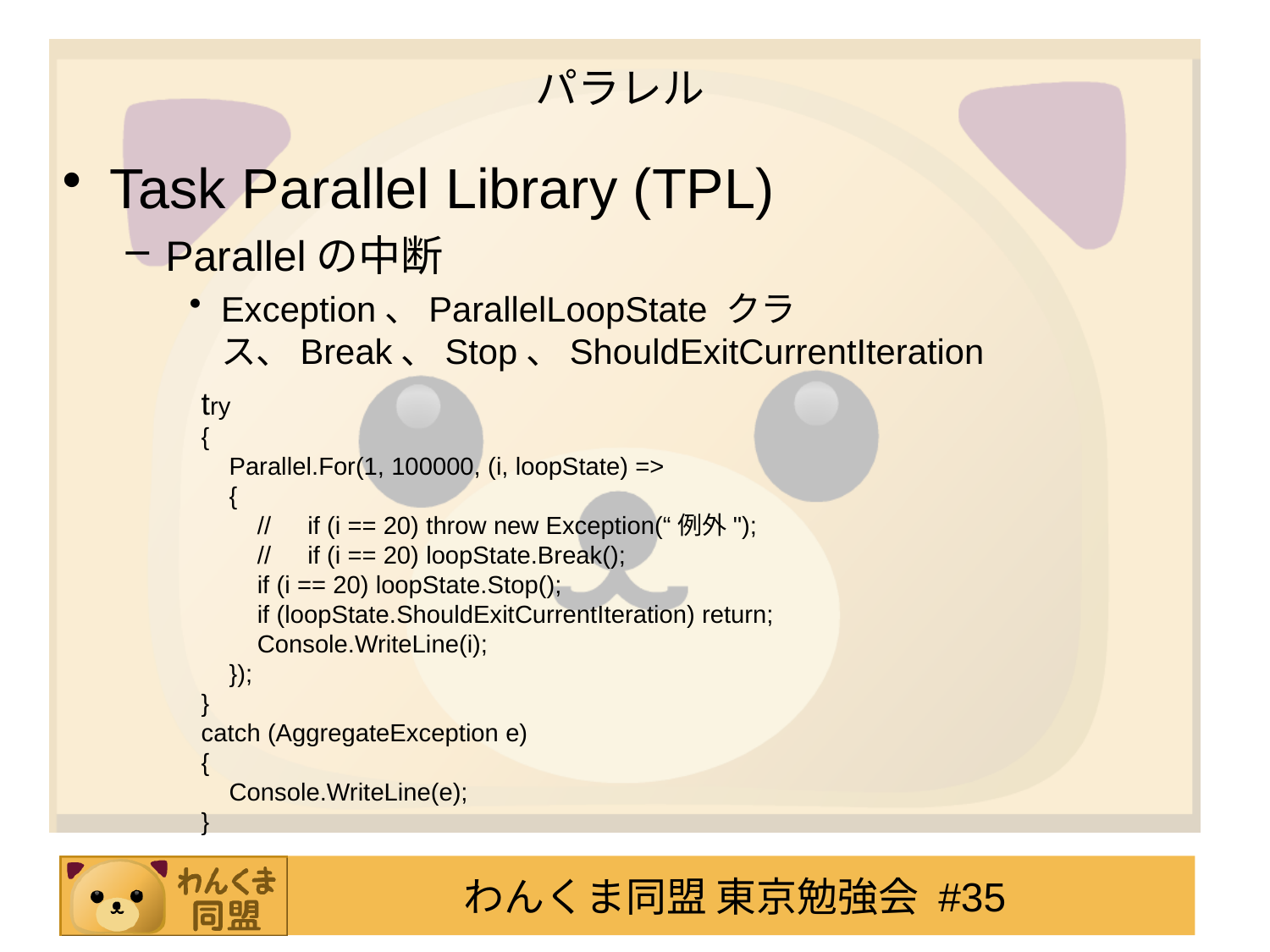

# パラレル
Task Parallel Library (TPL)
Parallelの中断
Exception、ParallelLoopState クラス、Break、Stop、ShouldExitCurrentIteration

try
{
    Parallel.For(1, 100000, (i, loopState) =>
    {
        //　if (i == 20) throw new Exception(“例外");
        //　if (i == 20) loopState.Break();
        if (i == 20) loopState.Stop();
        if (loopState.ShouldExitCurrentIteration) return;
        Console.WriteLine(i);
    });
}
catch (AggregateException e)
{
    Console.WriteLine(e);
}